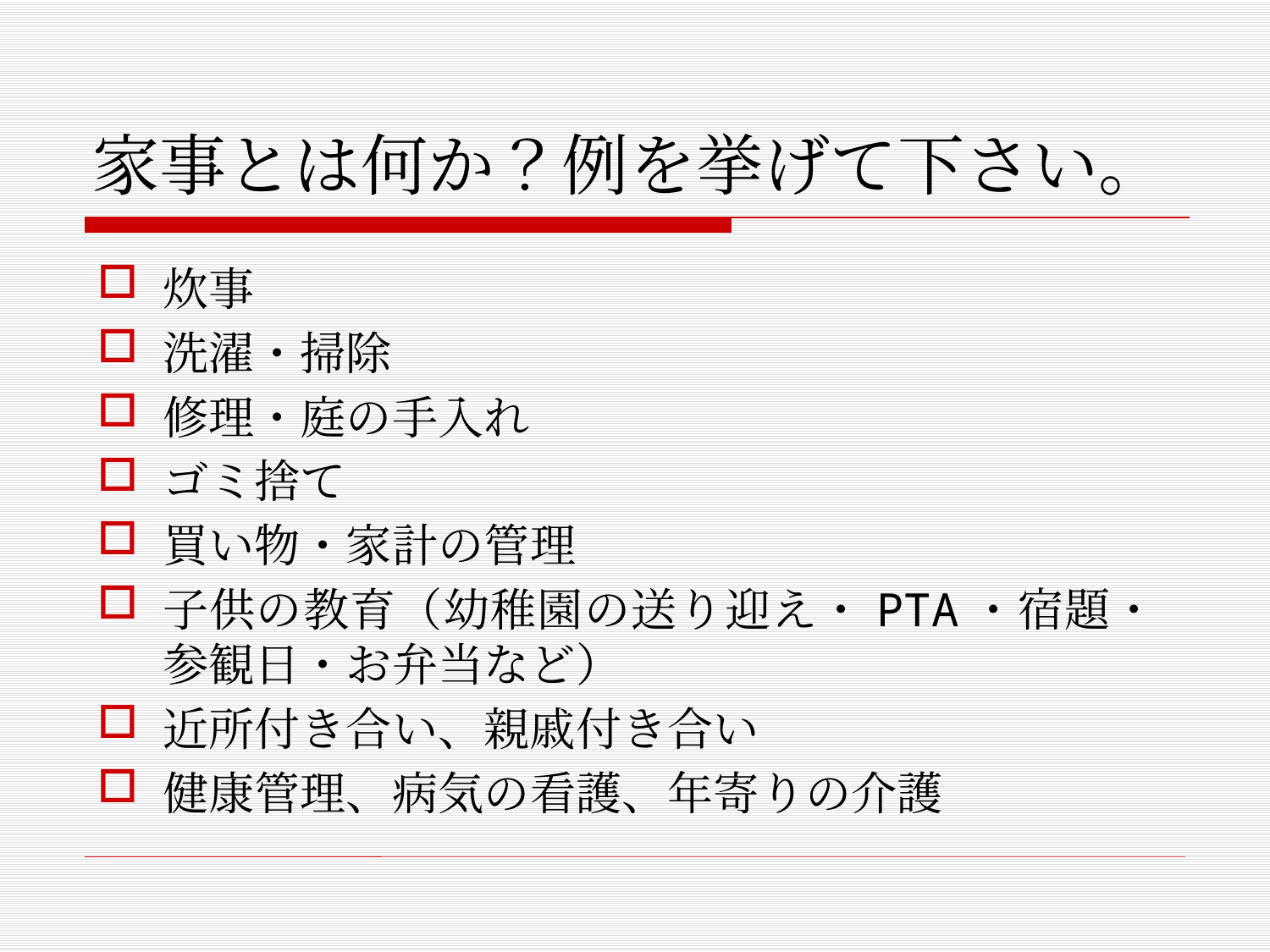

# 家事とは何か？例を挙げて下さい。
炊事
洗濯・掃除
修理・庭の手入れ
ゴミ捨て
買い物・家計の管理
子供の教育（幼稚園の送り迎え・PTA・宿題・参観日・お弁当など）
近所付き合い、親戚付き合い
健康管理、病気の看護、年寄りの介護